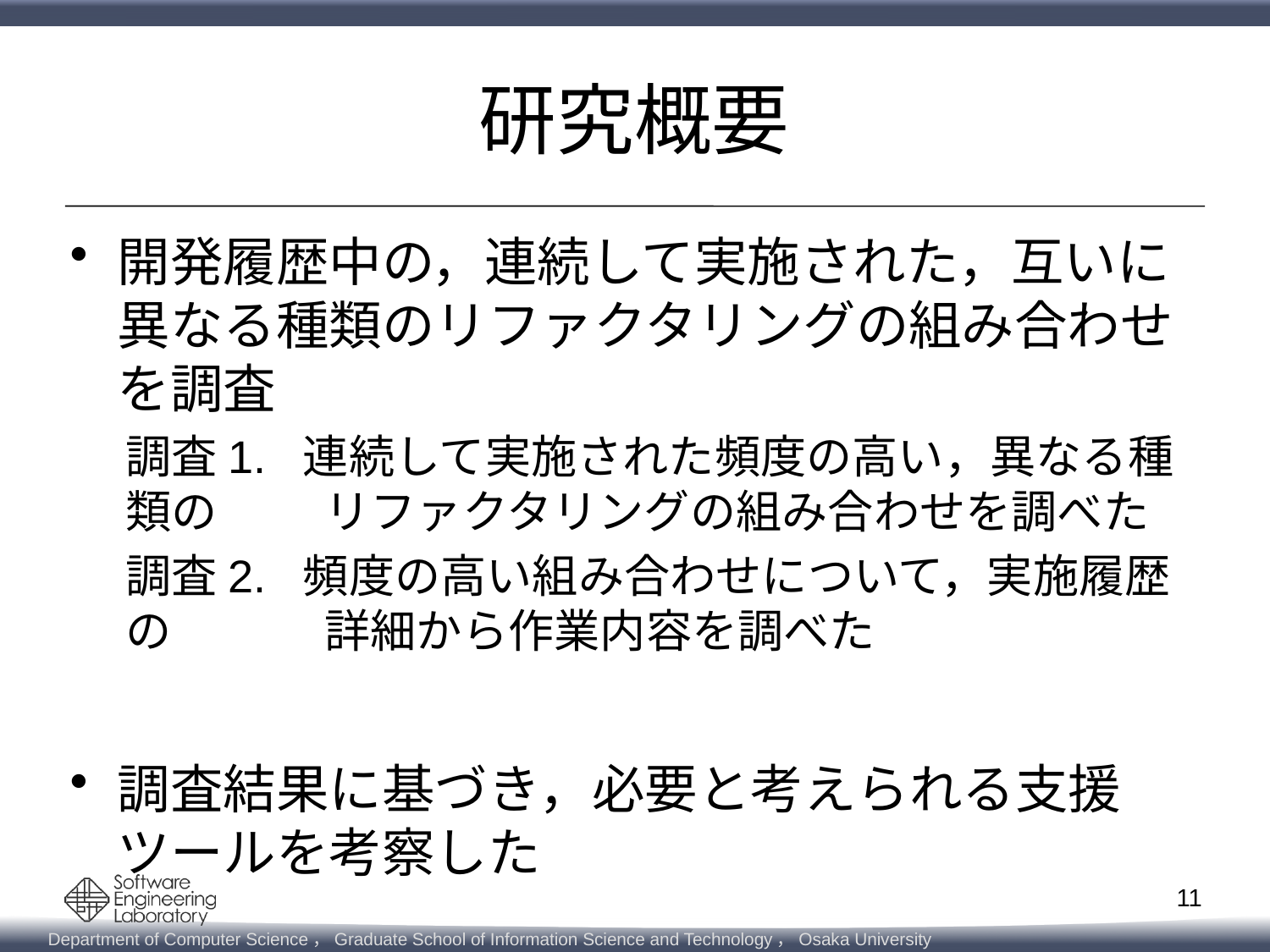

# 研究概要
開発履歴中の，連続して実施された，互いに異なる種類のリファクタリングの組み合わせを調査
調査1.  連続して実施された頻度の高い，異なる種類の  	       リファクタリングの組み合わせを調べた
調査2.  頻度の高い組み合わせについて，実施履歴の  	       詳細から作業内容を調べた

調査結果に基づき，必要と考えられる支援ツールを考察した

11